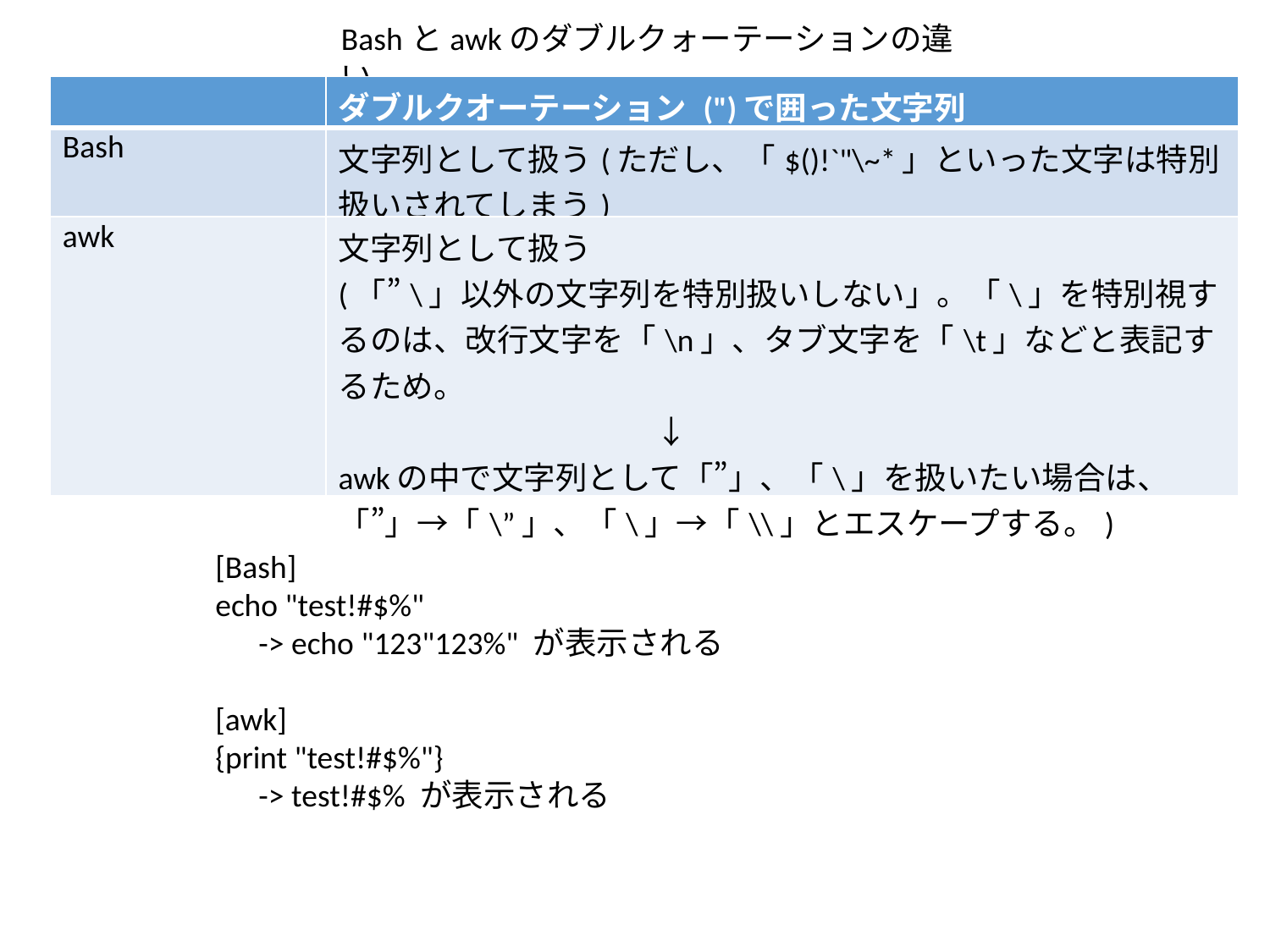

Bashとawkのダブルクォーテーションの違い
|  | ダブルクオーテーション (")で囲った文字列 |
| --- | --- |
| Bash | 文字列として扱う(ただし、「$()!`"\~\*」といった文字は特別扱いされてしまう) |
| awk | 文字列として扱う (「”\」以外の文字列を特別扱いしない」。「\」を特別視するのは、改行文字を「\n」、タブ文字を「\t」などと表記するため。 　　　　　　　　　　↓ awkの中で文字列として「”」、「\」を扱いたい場合は、「”」→「\”」、「\」→「\\」とエスケープする。) |
[Bash]
echo "test!#$%"
      -> echo "123"123%" が表示される

[awk]
{print "test!#$%"}
      -> test!#$% が表示される